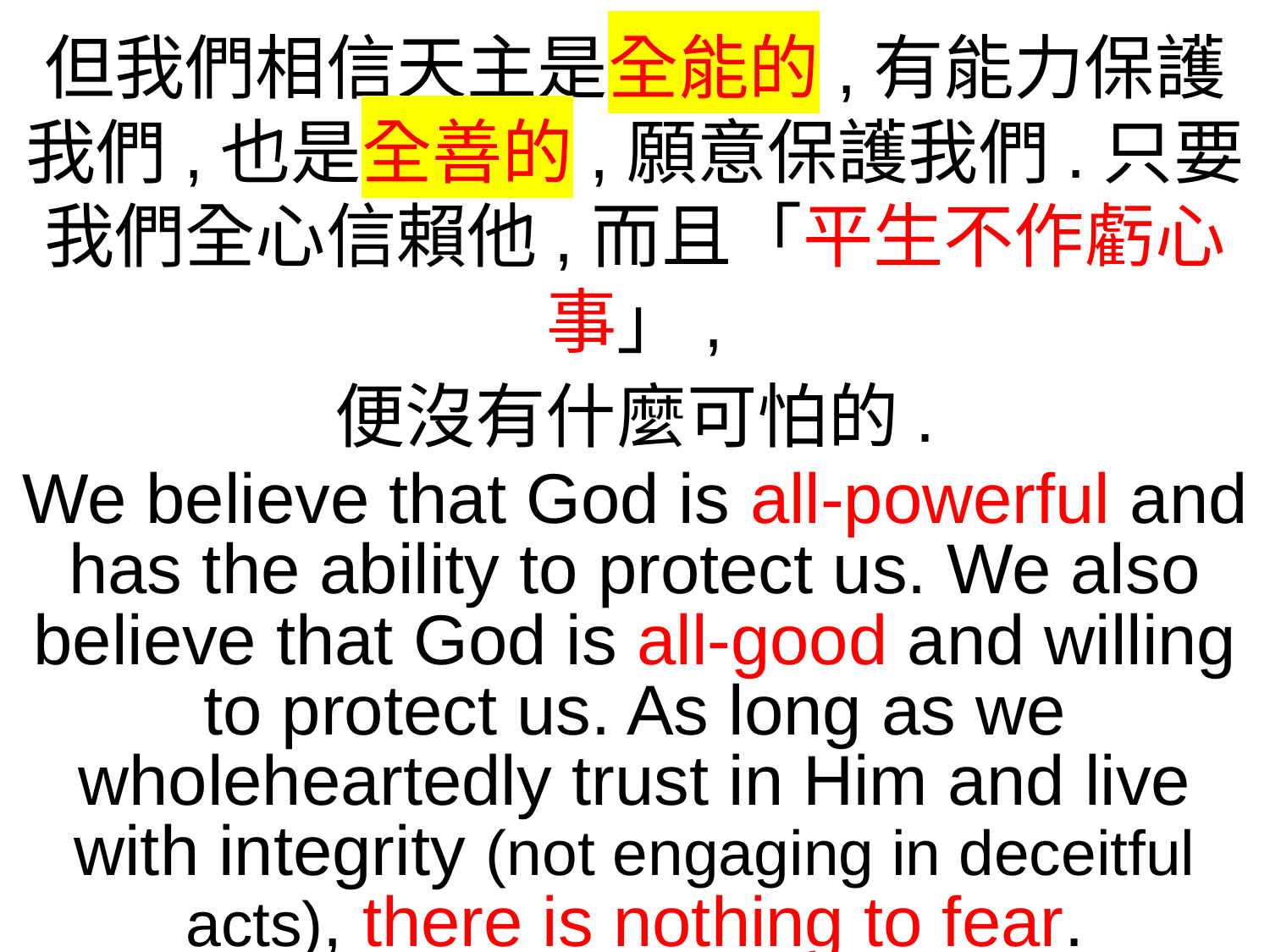

但我們相信天主是全能的,有能力保護我們,也是全善的,願意保護我們.只要我們全心信賴他,而且「平生不作虧心事」,
便沒有什麼可怕的.
We believe that God is all-powerful and has the ability to protect us. We also believe that God is all-good and willing to protect us. As long as we wholeheartedly trust in Him and live with integrity (not engaging in deceitful acts), there is nothing to fear.